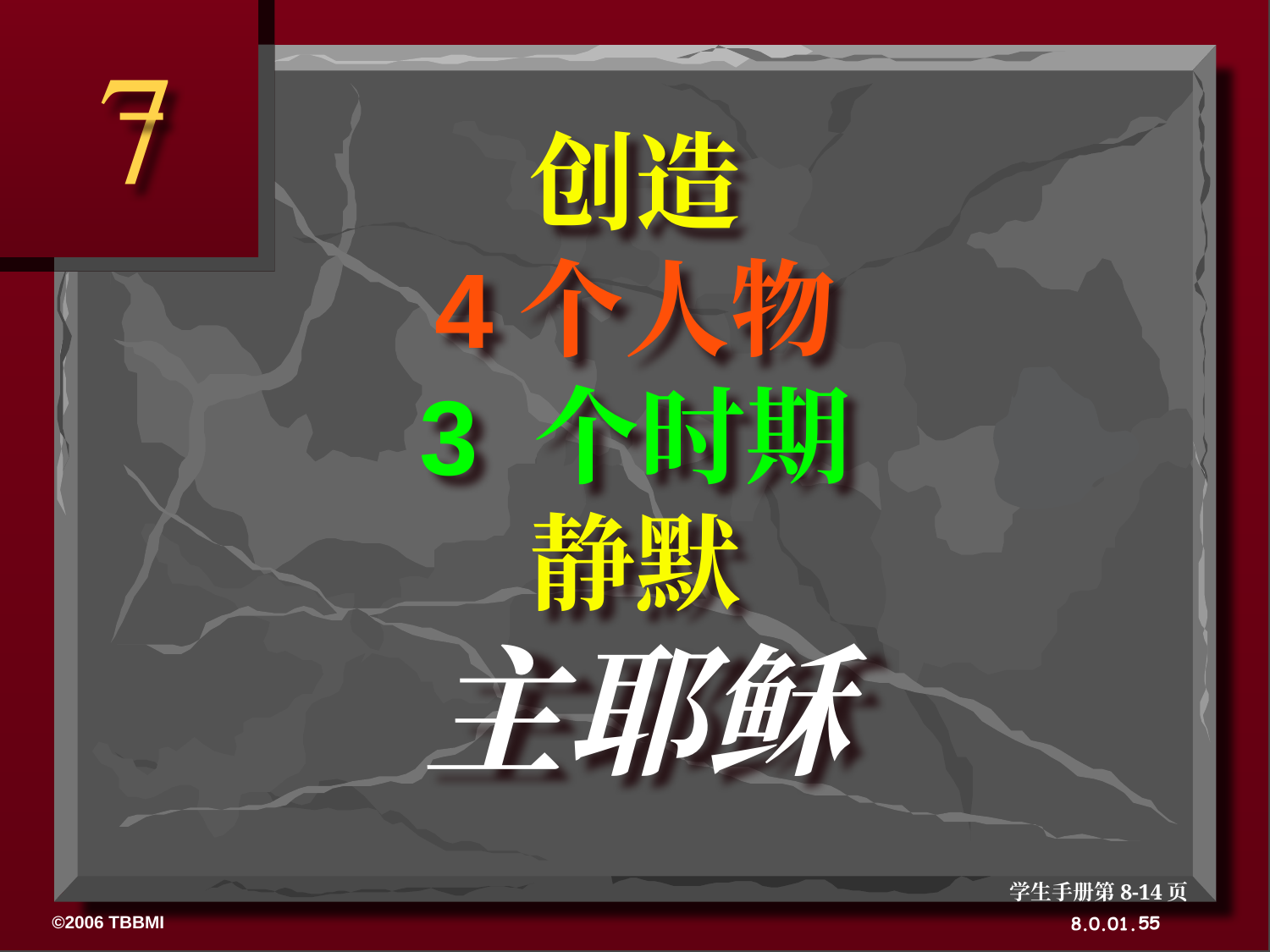

7
# 创造 4个人物 3 个时期 静默 主耶稣

学生手册第8-14页
55